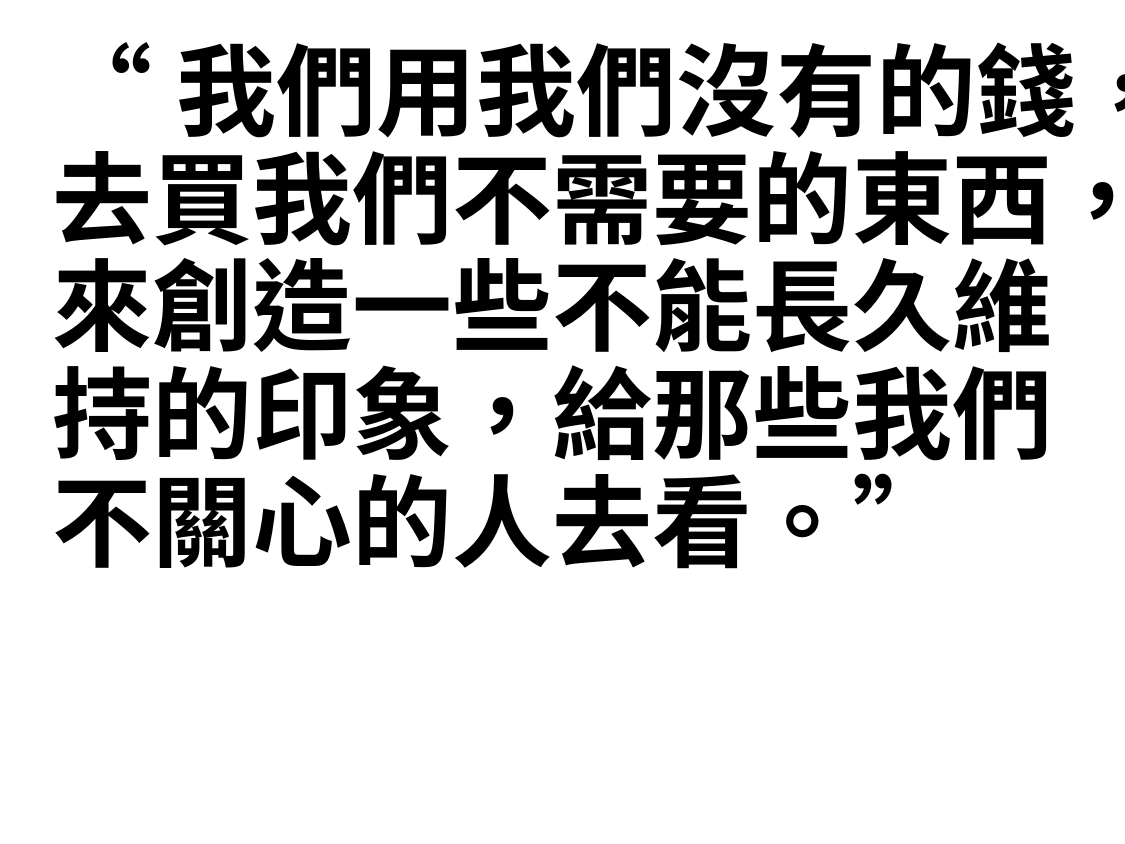

“我們用我們沒有的錢，去買我們不需要的東西，來創造一些不能長久維持的印象，給那些我們不關心的人去看。”